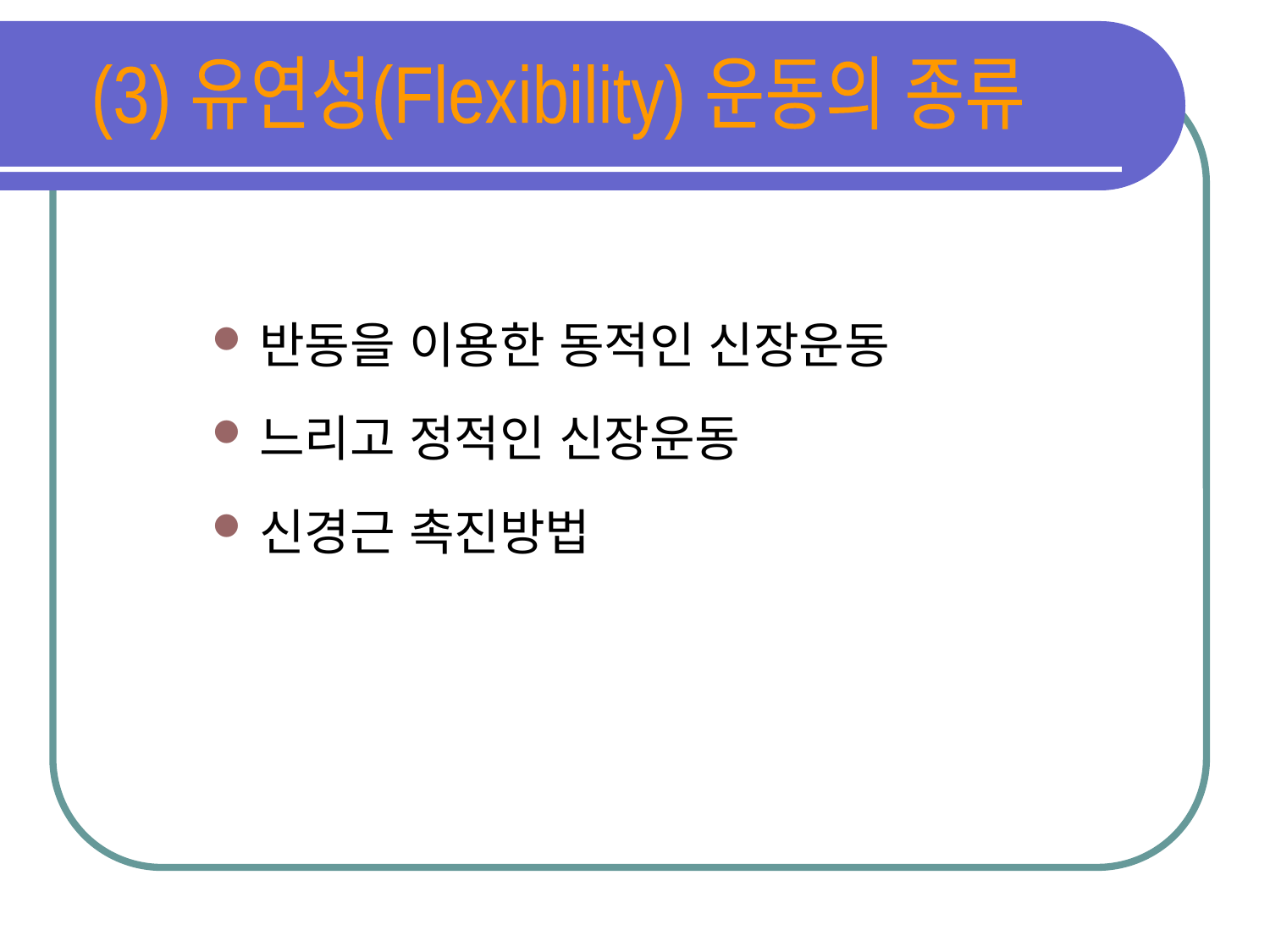

(3) 유연성(Flexibility) 운동의 종류
반동을 이용한 동적인 신장운동

느리고 정적인 신장운동

신경근 촉진방법